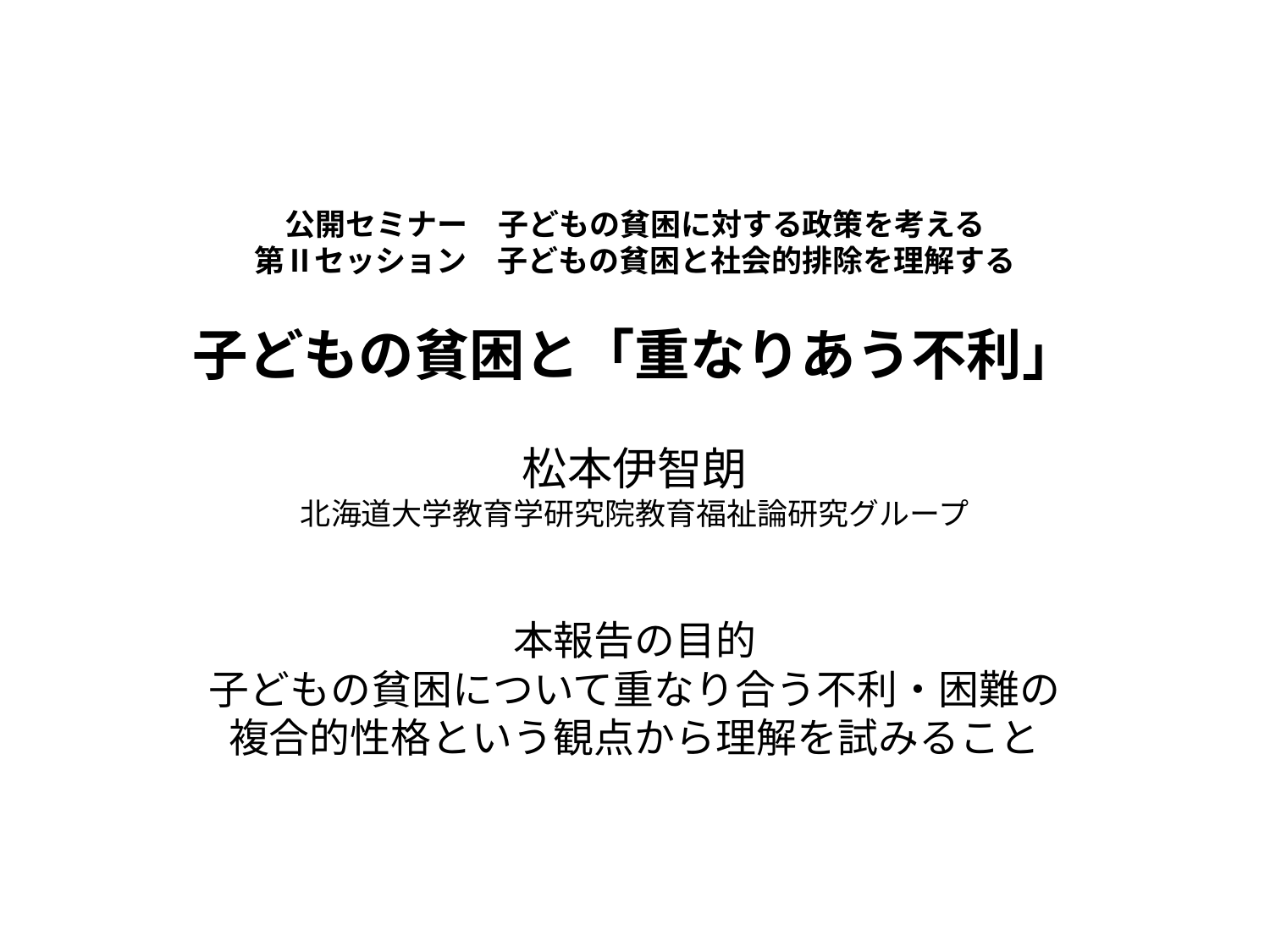

公開セミナー　子どもの貧困に対する政策を考える
第Ⅱセッション　子どもの貧困と社会的排除を理解する
子どもの貧困と「重なりあう不利」
松本伊智朗
北海道大学教育学研究院教育福祉論研究グループ
本報告の目的
子どもの貧困について重なり合う不利・困難の
複合的性格という観点から理解を試みること